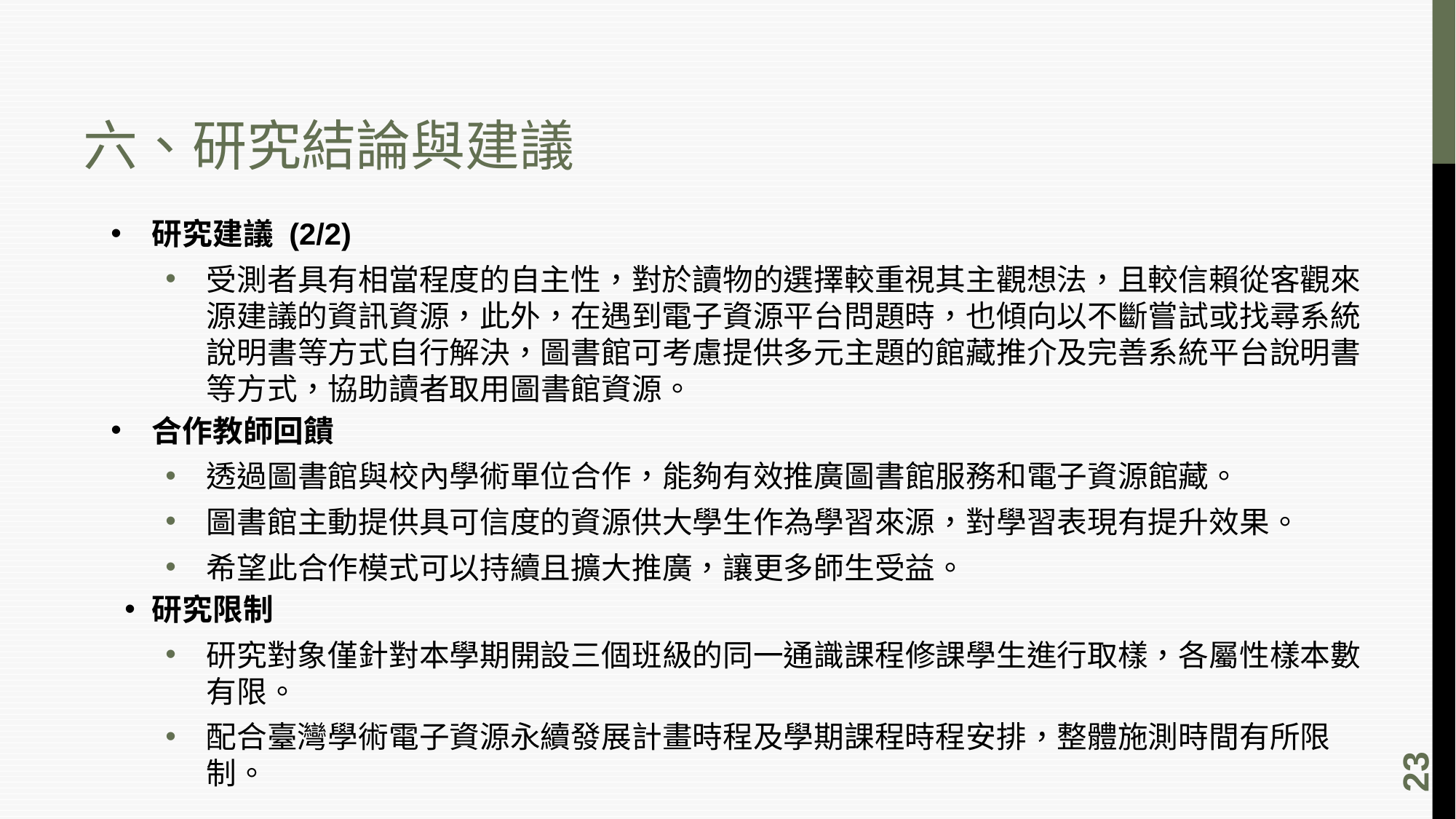

# 六、研究結論與建議
研究建議 (2/2)
受測者具有相當程度的自主性，對於讀物的選擇較重視其主觀想法，且較信賴從客觀來源建議的資訊資源，此外，在遇到電子資源平台問題時，也傾向以不斷嘗試或找尋系統說明書等方式自行解決，圖書館可考慮提供多元主題的館藏推介及完善系統平台說明書等方式，協助讀者取用圖書館資源。
合作教師回饋
透過圖書館與校內學術單位合作，能夠有效推廣圖書館服務和電子資源館藏。
圖書館主動提供具可信度的資源供大學生作為學習來源，對學習表現有提升效果。
希望此合作模式可以持續且擴大推廣，讓更多師生受益。
研究限制
研究對象僅針對本學期開設三個班級的同一通識課程修課學生進行取樣，各屬性樣本數有限。
配合臺灣學術電子資源永續發展計畫時程及學期課程時程安排，整體施測時間有所限制。
23